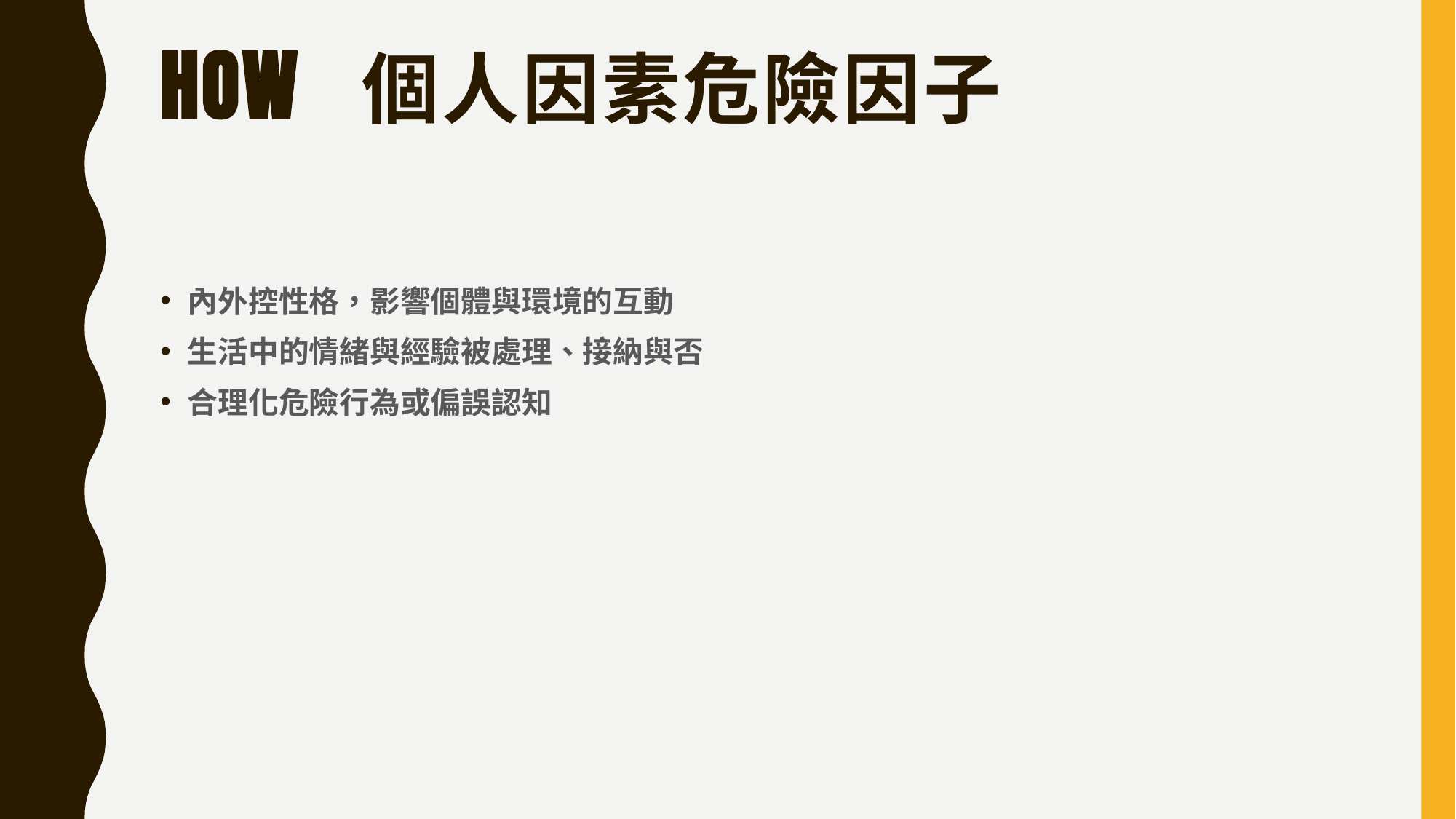

# HOW  個人因素危險因子
內外控性格，影響個體與環境的互動
生活中的情緒與經驗被處理、接納與否
合理化危險行為或偏誤認知